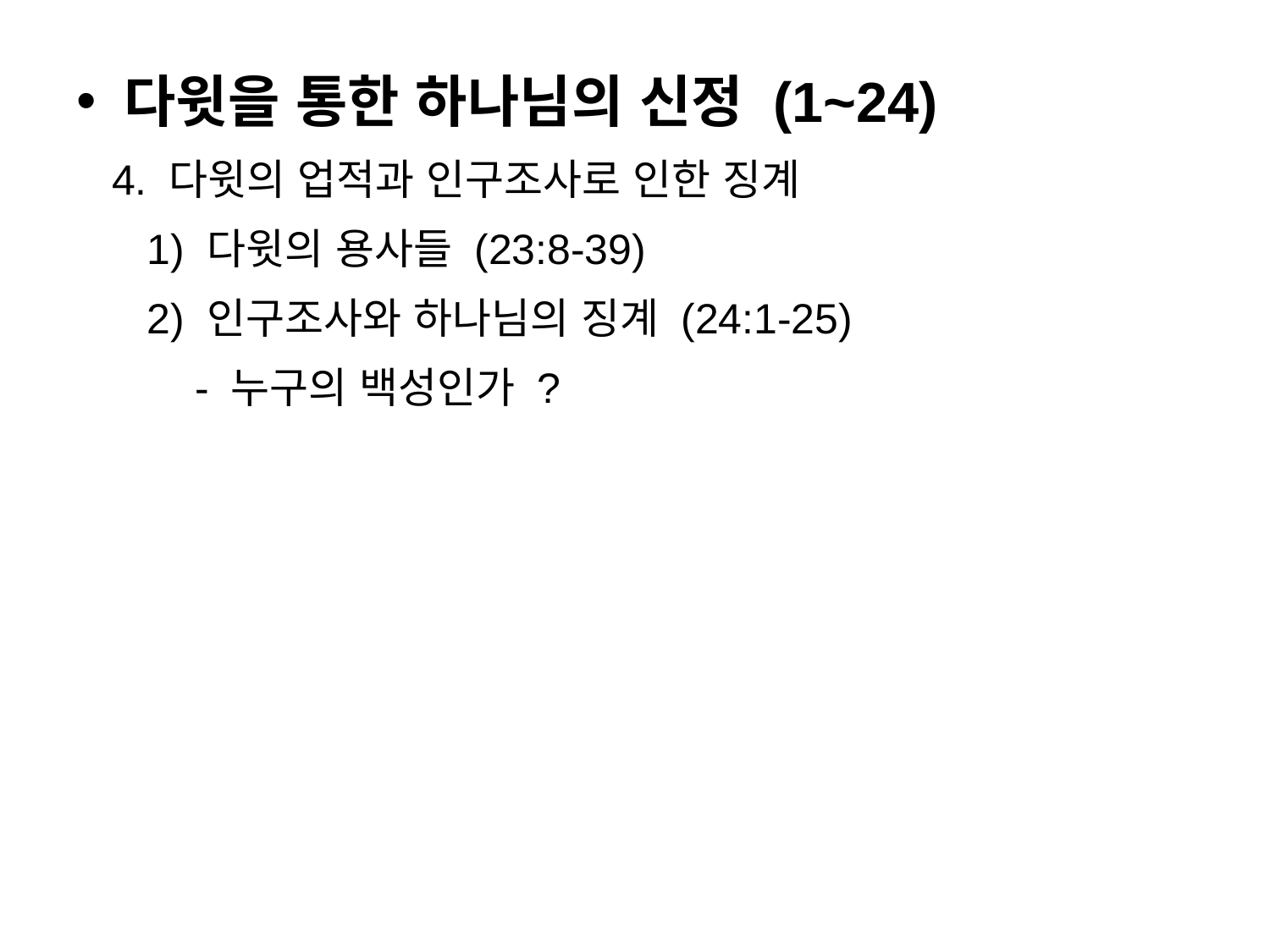

다윗을 통한 하나님의 신정 (1~24)
   4. 다윗의 업적과 인구조사로 인한 징계
      1) 다윗의 용사들 (23:8-39)
      2) 인구조사와 하나님의 징계 (24:1-25)
          - 누구의 백성인가 ?